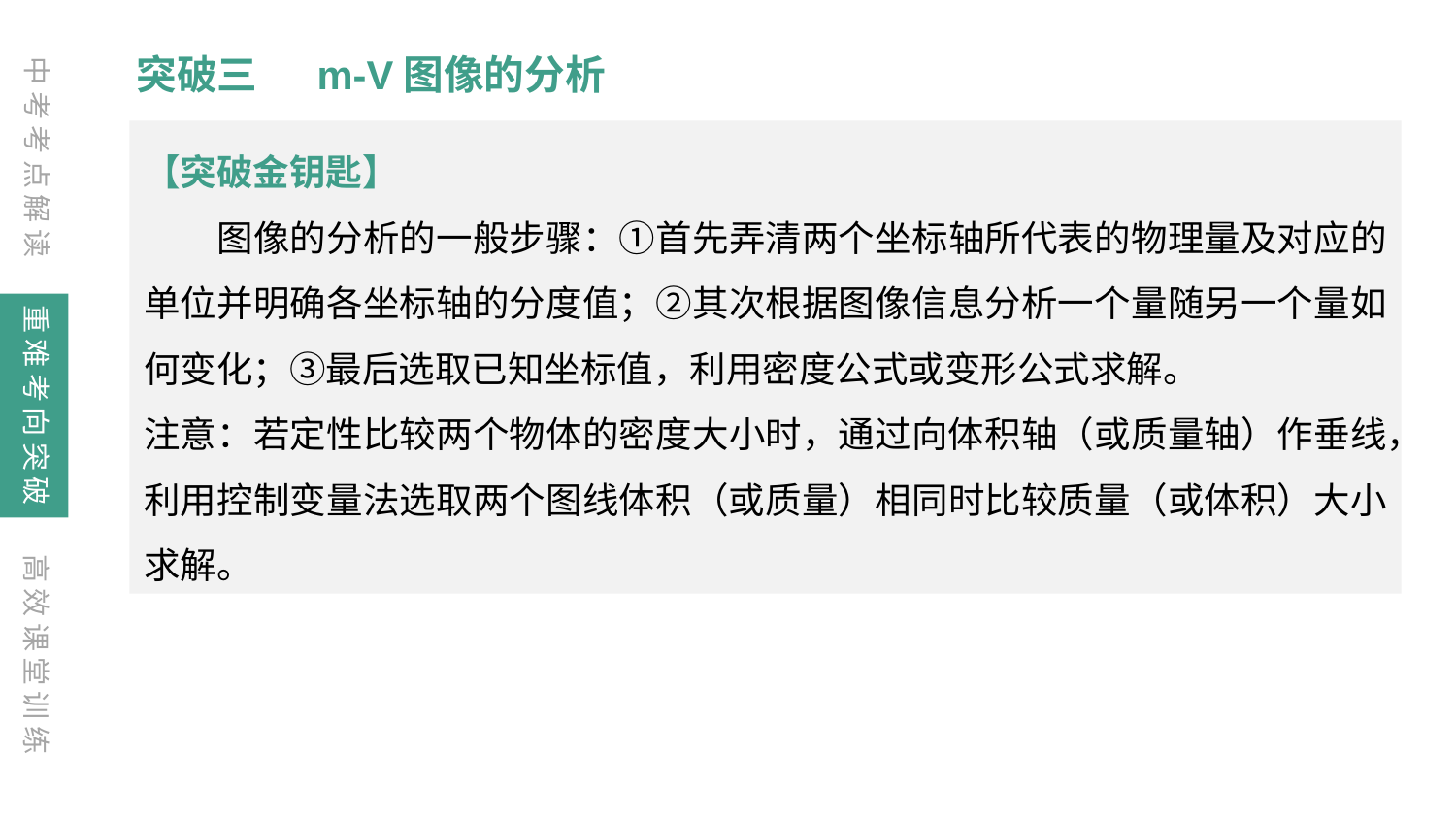

突破三　 m-V图像的分析
中考考点解读
【突破金钥匙】
　　图像的分析的一般步骤：①首先弄清两个坐标轴所代表的物理量及对应的单位并明确各坐标轴的分度值；②其次根据图像信息分析一个量随另一个量如何变化；③最后选取已知坐标值，利用密度公式或变形公式求解。
注意：若定性比较两个物体的密度大小时，通过向体积轴（或质量轴）作垂线，利用控制变量法选取两个图线体积（或质量）相同时比较质量（或体积）大小求解。
重难考向突破

高效课堂训练